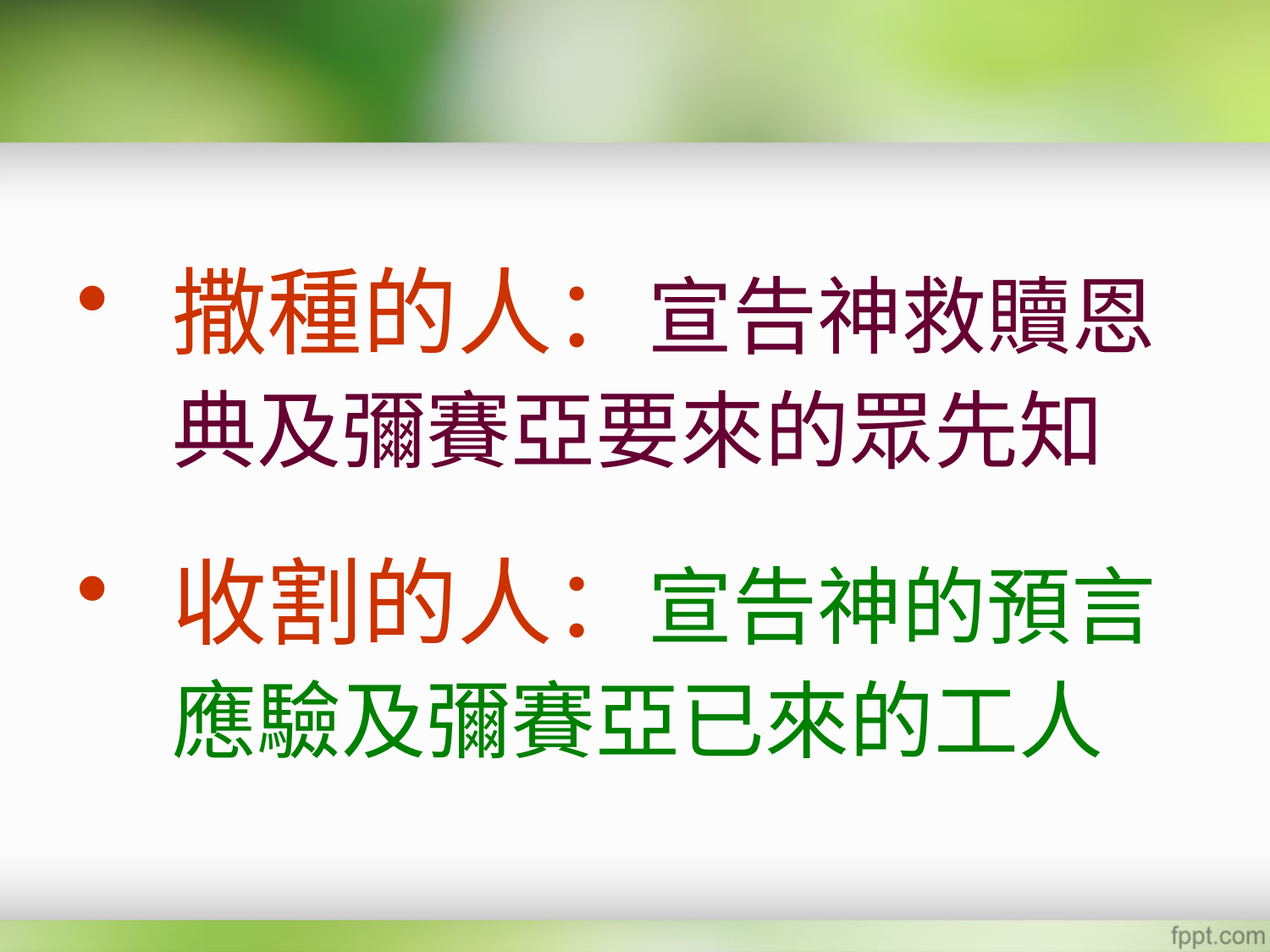

撒種的人：宣告神救贖恩典及彌賽亞要來的眾先知
收割的人：宣告神的預言應驗及彌賽亞已來的工人